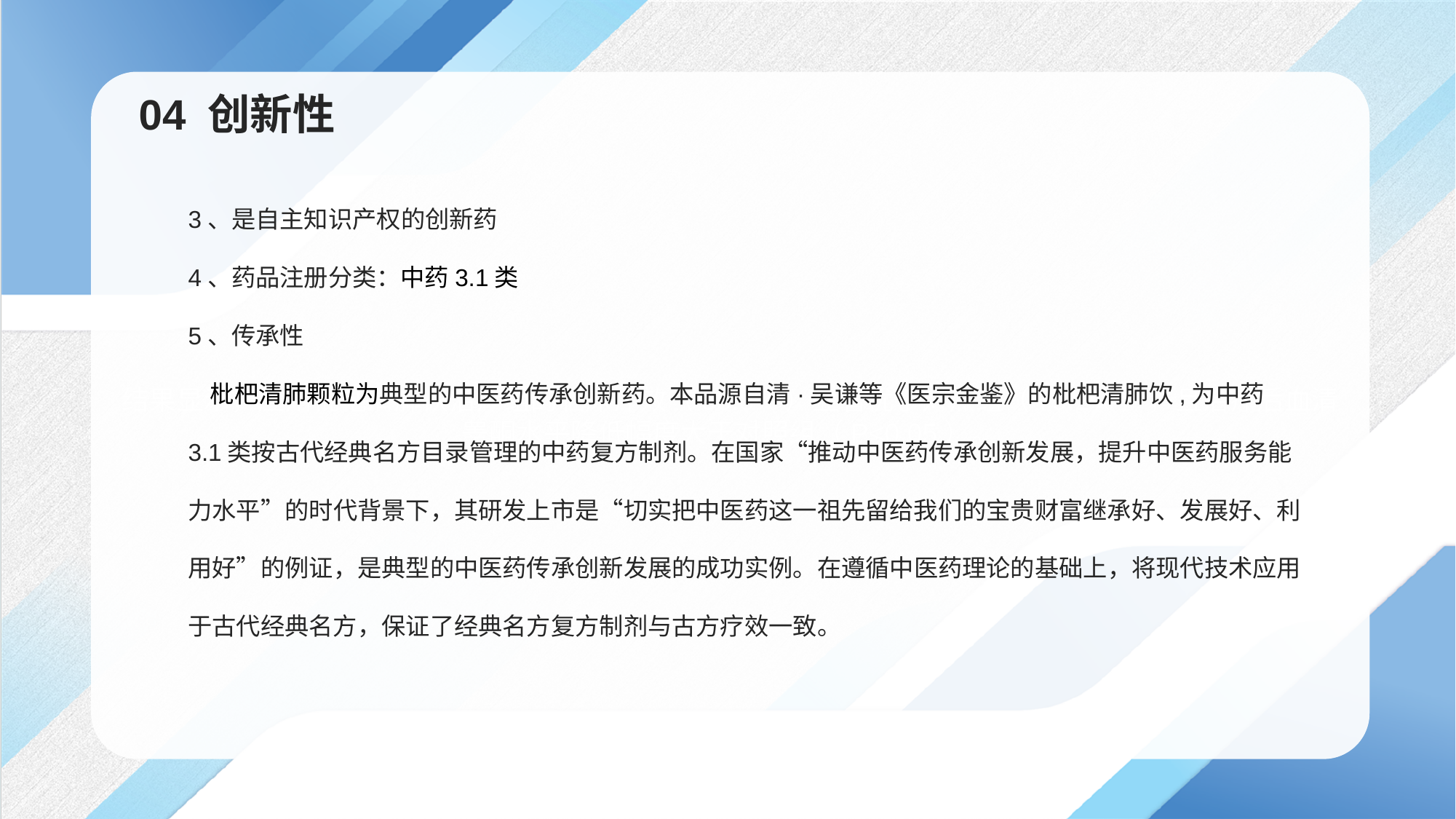

结果显示，应用枇杷清肺饮治疗组的临床疗效（95.8%）显著优于对照组（79.2%），且治疗后血清睾酮水平降低幅度大于对照组（P<0.05）。
04 创新性
3、是自主知识产权的创新药
4、药品注册分类：中药3.1类
5、传承性
   枇杷清肺颗粒为典型的中医药传承创新药。本品源自清·吴谦等《医宗金鉴》的枇杷清肺饮,为中药3.1类按古代经典名方目录管理的中药复方制剂。在国家“推动中医药传承创新发展，提升中医药服务能力水平”的时代背景下，其研发上市是“切实把中医药这一祖先留给我们的宝贵财富继承好、发展好、利用好”的例证，是典型的中医药传承创新发展的成功实例。在遵循中医药理论的基础上，将现代技术应用于古代经典名方，保证了经典名方复方制剂与古方疗效一致。
9